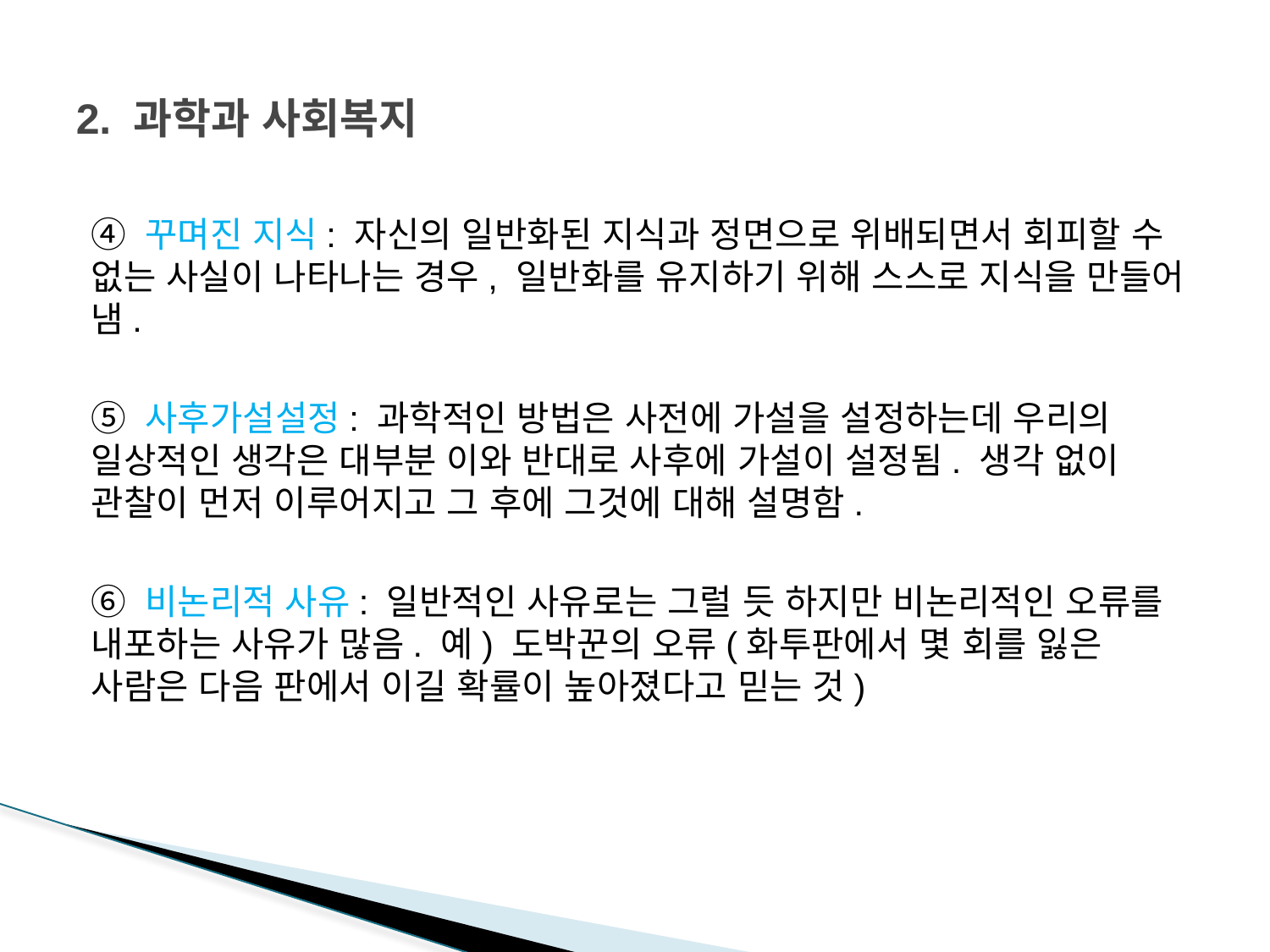

# 2. 과학과 사회복지
④ 꾸며진 지식: 자신의 일반화된 지식과 정면으로 위배되면서 회피할 수 없는 사실이 나타나는 경우, 일반화를 유지하기 위해 스스로 지식을 만들어 냄.

⑤ 사후가설설정: 과학적인 방법은 사전에 가설을 설정하는데 우리의 일상적인 생각은 대부분 이와 반대로 사후에 가설이 설정됨. 생각 없이 관찰이 먼저 이루어지고 그 후에 그것에 대해 설명함.

⑥ 비논리적 사유: 일반적인 사유로는 그럴 듯 하지만 비논리적인 오류를 내포하는 사유가 많음. 예) 도박꾼의 오류(화투판에서 몇 회를 잃은 사람은 다음 판에서 이길 확률이 높아졌다고 믿는 것)